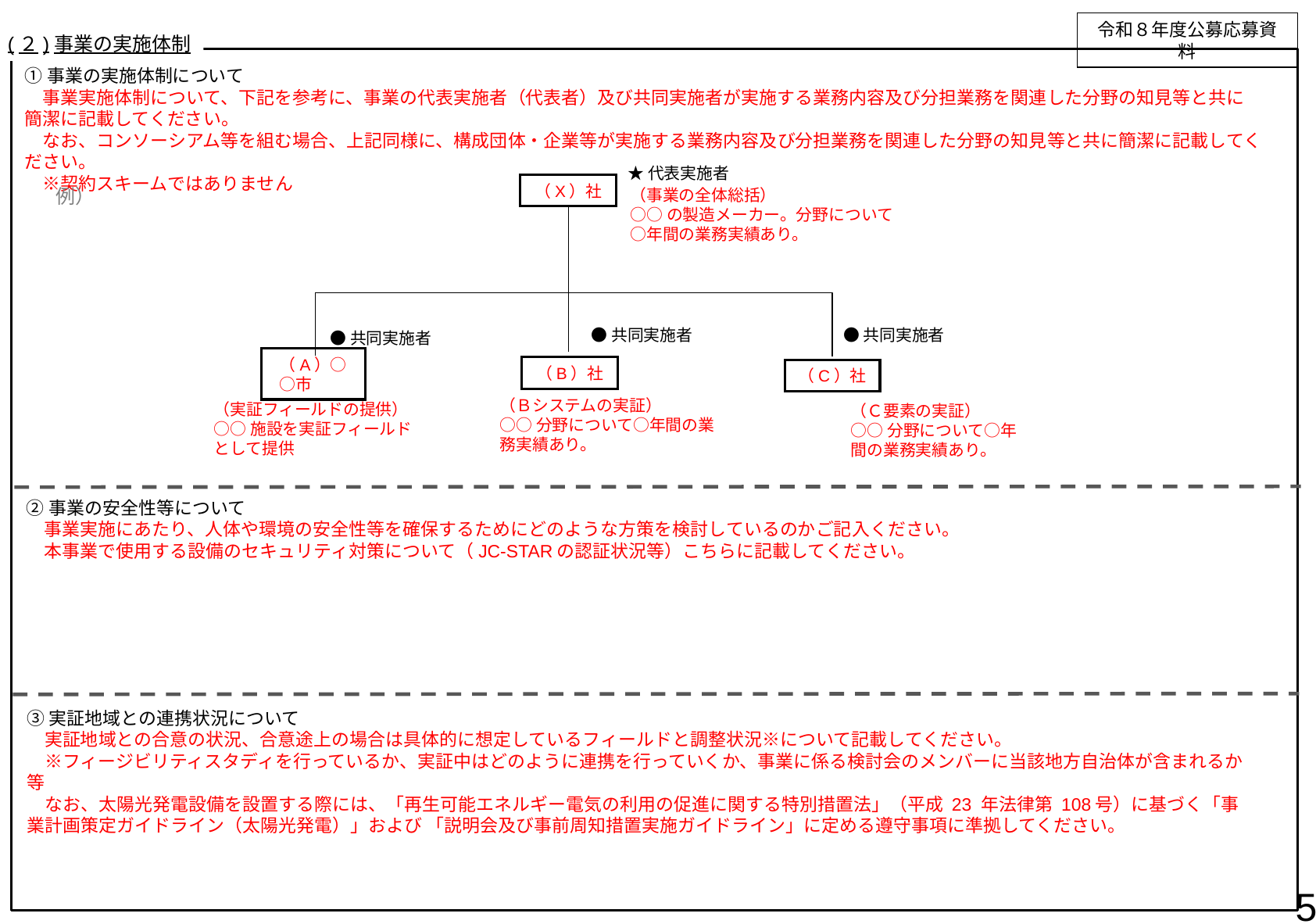

令和８年度公募応募資料
(２)事業の実施体制

①事業の実施体制について
　事業実施体制について、下記を参考に、事業の代表実施者（代表者）及び共同実施者が実施する業務内容及び分担業務を関連した分野の知見等と共に簡潔に記載してください。
　なお、コンソーシアム等を組む場合、上記同様に、構成団体・企業等が実施する業務内容及び分担業務を関連した分野の知見等と共に簡潔に記載してください。
　※契約スキームではありません
★代表実施者
（X）社
例）
（事業の全体総括）
○○の製造メーカー。分野について○年間の業務実績あり。

●共同実施者
●共同実施者
●共同実施者
（B）社
（A）○○市
（C）社
（Ｂシステムの実証）
○○分野について○年間の業務実績あり。
（実証フィールドの提供）
○○施設を実証フィールド
として提供
（Ｃ要素の実証）
○○分野について○年間の業務実績あり。
②事業の安全性等について
　事業実施にあたり、人体や環境の安全性等を確保するためにどのような方策を検討しているのかご記入ください。
　本事業で使用する設備のセキュリティ対策について（JC-STARの認証状況等）こちらに記載してください。
③実証地域との連携状況について
　実証地域との合意の状況、合意途上の場合は具体的に想定しているフィールドと調整状況※について記載してください。
　※フィージビリティスタディを行っているか、実証中はどのように連携を行っていくか、事業に係る検討会のメンバーに当該地方自治体が含まれるか等
　なお、太陽光発電設備を設置する際には、「再生可能エネルギー電気の利用の促進に関する特別措置法」（平成 23 年法律第 108号）に基づく「事業計画策定ガイドライン（太陽光発電）」および 「説明会及び事前周知措置実施ガイドライン」に定める遵守事項に準拠してください。
5